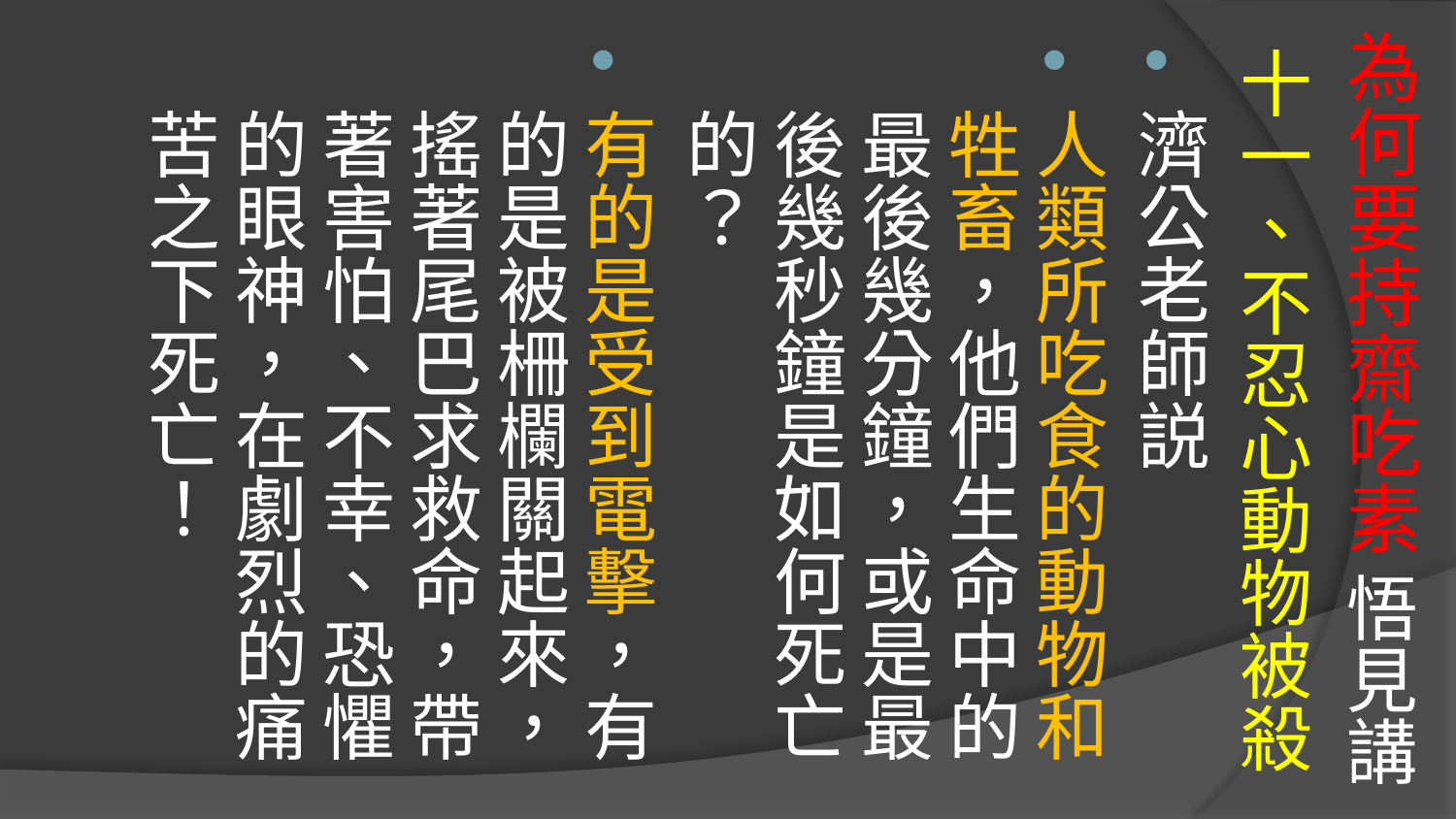

# 為何要持齋吃素 悟見講
十一、不忍心動物被殺
濟公老師説
人類所吃食的動物和牲畜，他們生命中的最後幾分鐘，或是最後幾秒鐘是如何死亡的？
有的是受到電擊，有的是被柵欄關起來，搖著尾巴求救命，帶著害怕、不幸、恐懼的眼神，在劇烈的痛苦之下死亡！